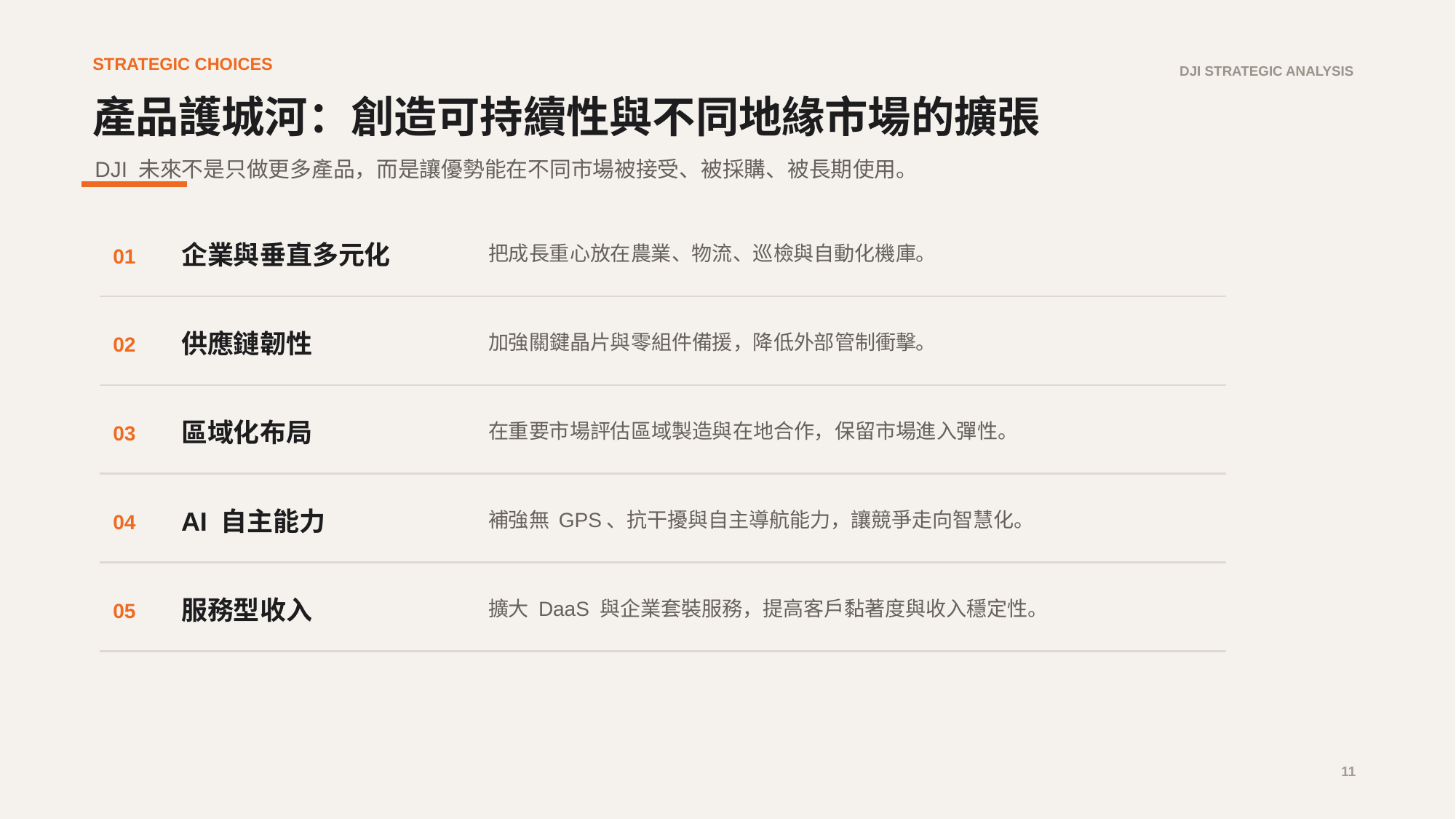

STRATEGIC CHOICES
DJI STRATEGIC ANALYSIS
產品護城河：創造可持續性與不同地緣市場的擴張
DJI 未來不是只做更多產品，而是讓優勢能在不同市場被接受、被採購、被長期使用。

企業與垂直多元化
把成長重心放在農業、物流、巡檢與自動化機庫。
01

供應鏈韌性
加強關鍵晶片與零組件備援，降低外部管制衝擊。
02

區域化布局
在重要市場評估區域製造與在地合作，保留市場進入彈性。
03

AI 自主能力
補強無 GPS、抗干擾與自主導航能力，讓競爭走向智慧化。
04

服務型收入
擴大 DaaS 與企業套裝服務，提高客戶黏著度與收入穩定性。
05

11